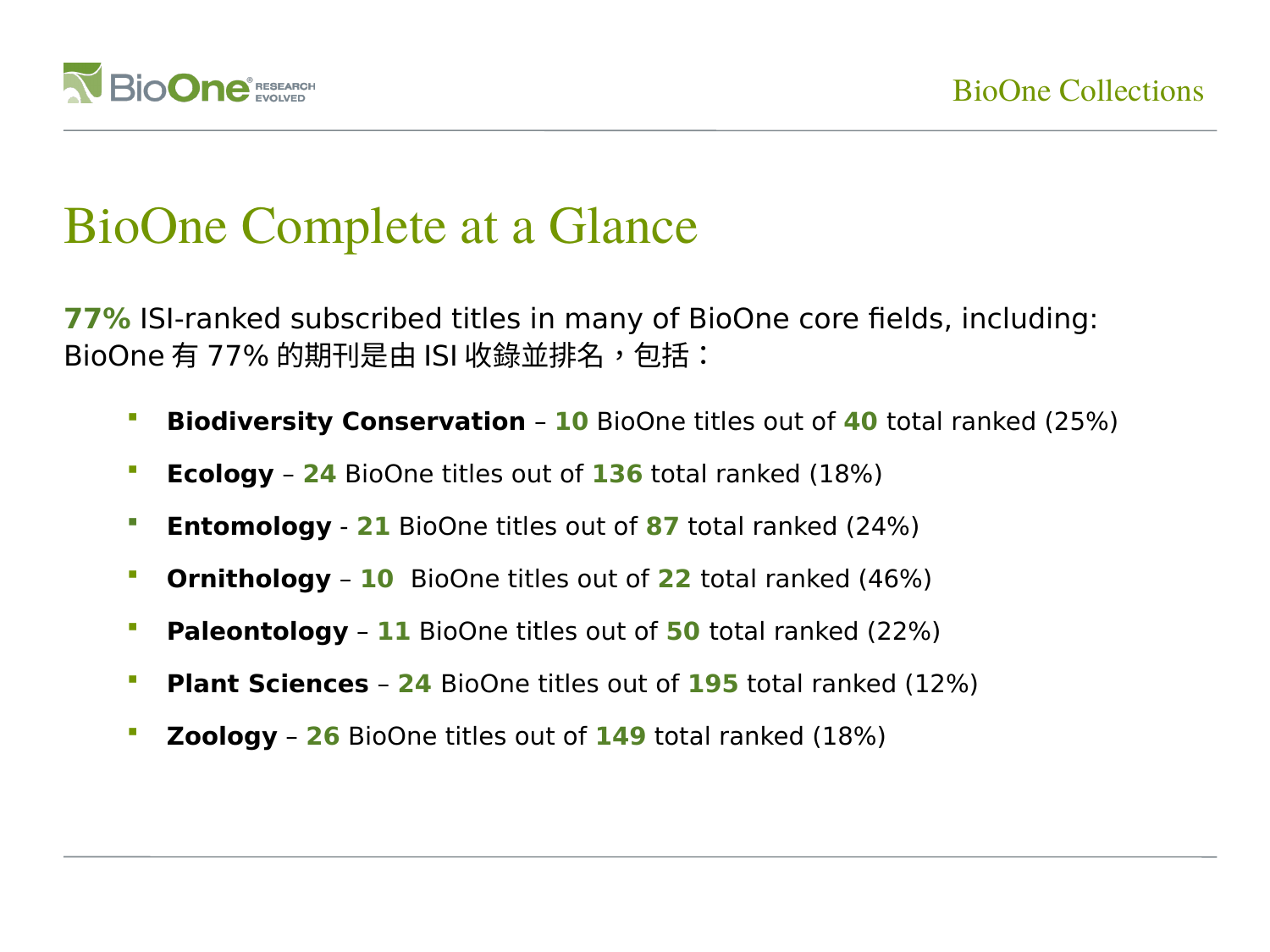

BioOne Collections
# BioOne Complete at a Glance
77% ISI-ranked subscribed titles in many of BioOne core fields, including:
BioOne有77%的期刊是由ISI收錄並排名，包括：
Biodiversity Conservation – 10 BioOne titles out of 40 total ranked (25%)
Ecology – 24 BioOne titles out of 136 total ranked (18%)
Entomology - 21 BioOne titles out of 87 total ranked (24%)
Ornithology – 10  BioOne titles out of 22 total ranked (46%)
Paleontology – 11 BioOne titles out of 50 total ranked (22%)
Plant Sciences – 24 BioOne titles out of 195 total ranked (12%)
Zoology – 26 BioOne titles out of 149 total ranked (18%)